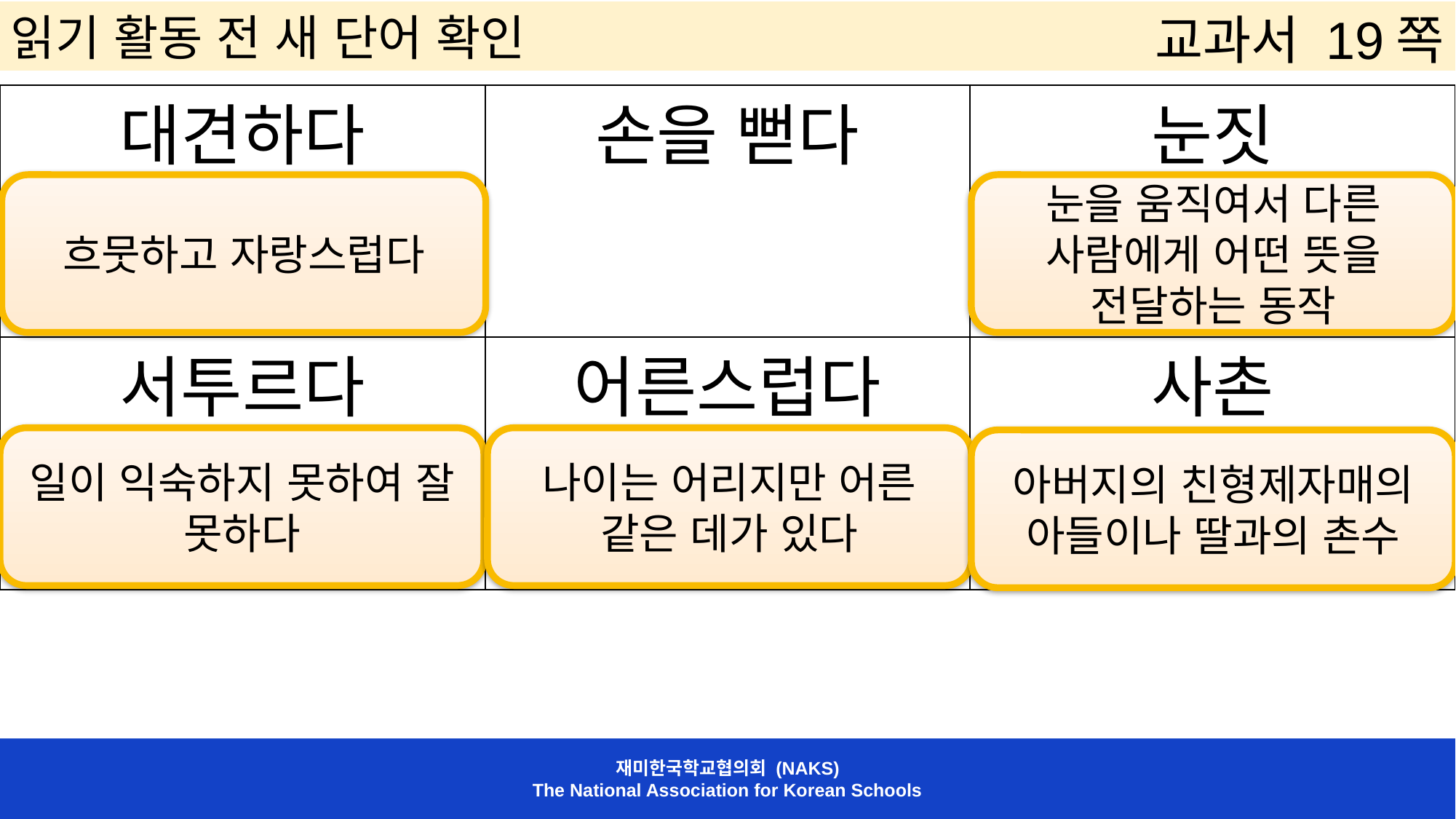

읽기 활동 전 새 단어 확인
교과서 19쪽
| 대견하다 | 손을 뻗다 | 눈짓 |
| --- | --- | --- |
| 서투르다 | 어른스럽다 | 사촌 |
흐뭇하고 자랑스럽다
눈을 움직여서 다른 사람에게 어떤 뜻을 전달하는 동작
일이 익숙하지 못하여 잘 못하다
나이는 어리지만 어른 같은 데가 있다
아버지의 친형제자매의 아들이나 딸과의 촌수
재미한국학교협의회 (NAKS)
The National Association for Korean Schools